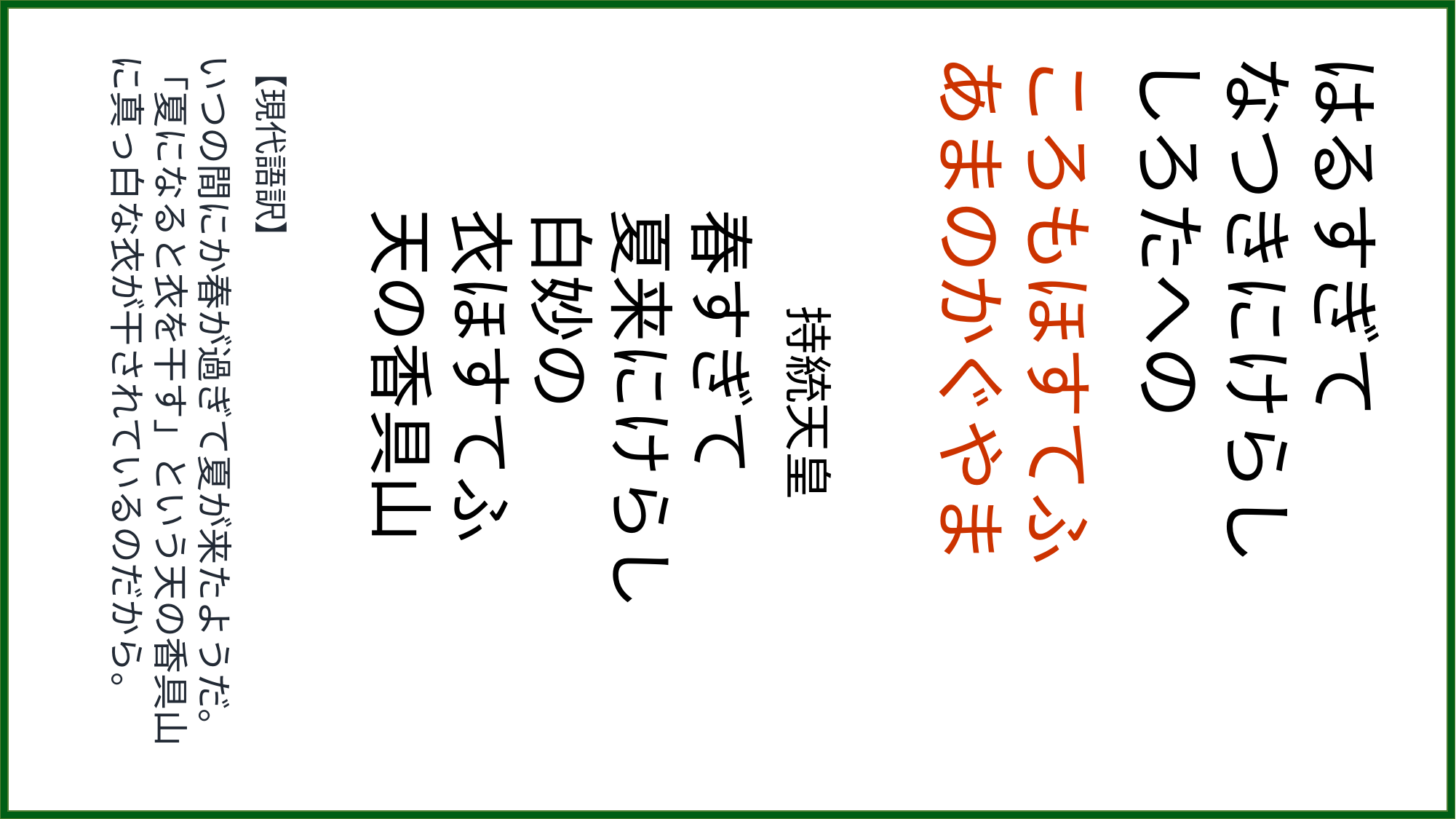

【現代語訳】

いつの間にか春が過ぎて夏が来たようだ。
「夏になると衣を干す」という天の香具山に真っ白な衣が干されているのだから。
　　持統天皇

春すぎて
夏来にけらし
白妙の
衣ほすてふ
天の香具山
ころもほすてふ
あまのかぐやま
はるすぎて
なつきにけらし
しろたへの